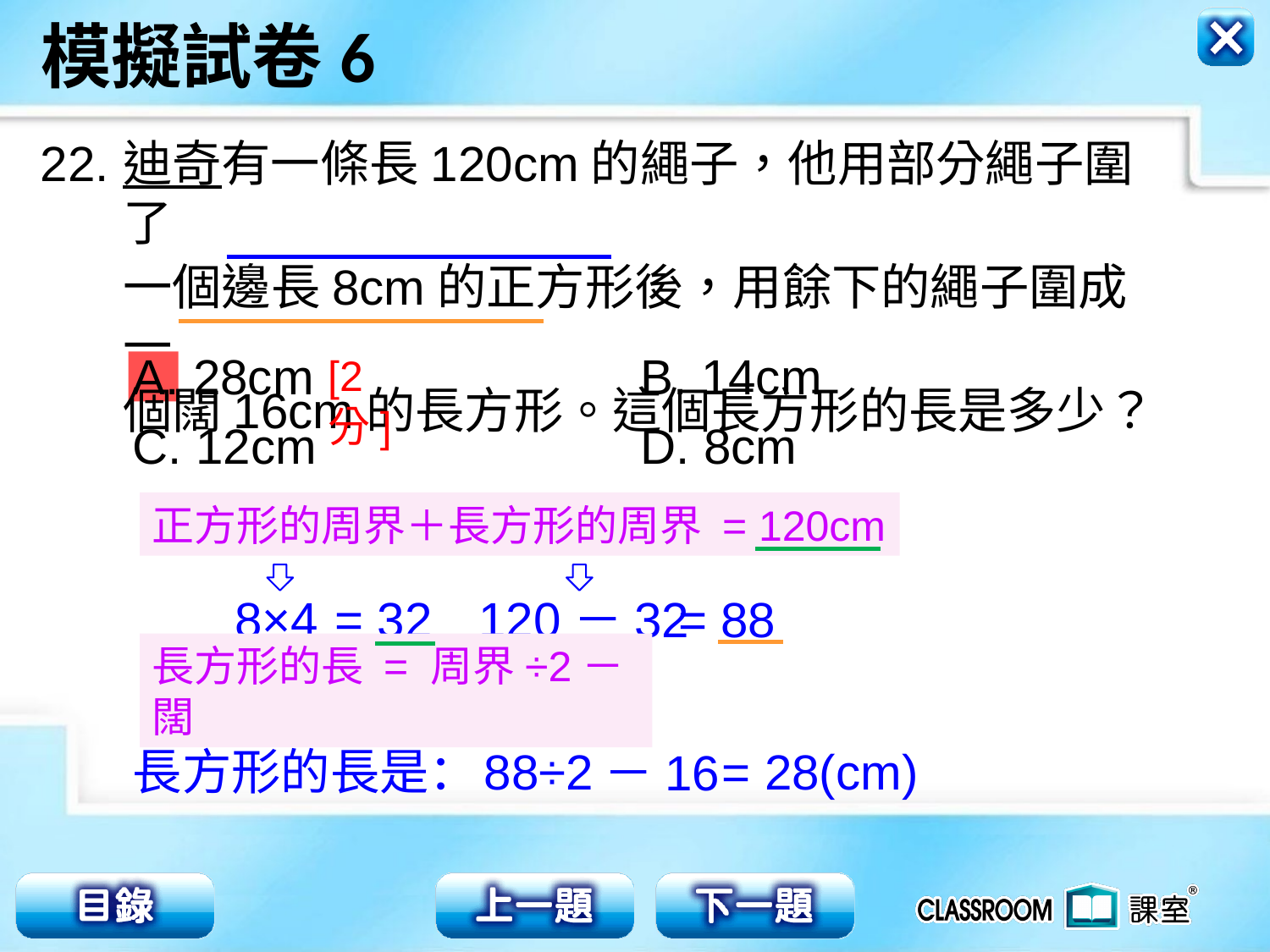

22.
迪奇有一條長120cm的繩子，他用部分繩子圍了
一個邊長8cm的正方形後，用餘下的繩子圍成一
個闊16cm的長方形。這個長方形的長是多少？
A. 28cm			B. 14cm
C. 12cm			D. 8cm
[2分]

正方形的周界＋長方形的周界 = 120cm

8×4
= 32
120－32
= 88
長方形的長 = 周界÷2－闊
長方形的長是：
88÷2
= 28(cm)
－16